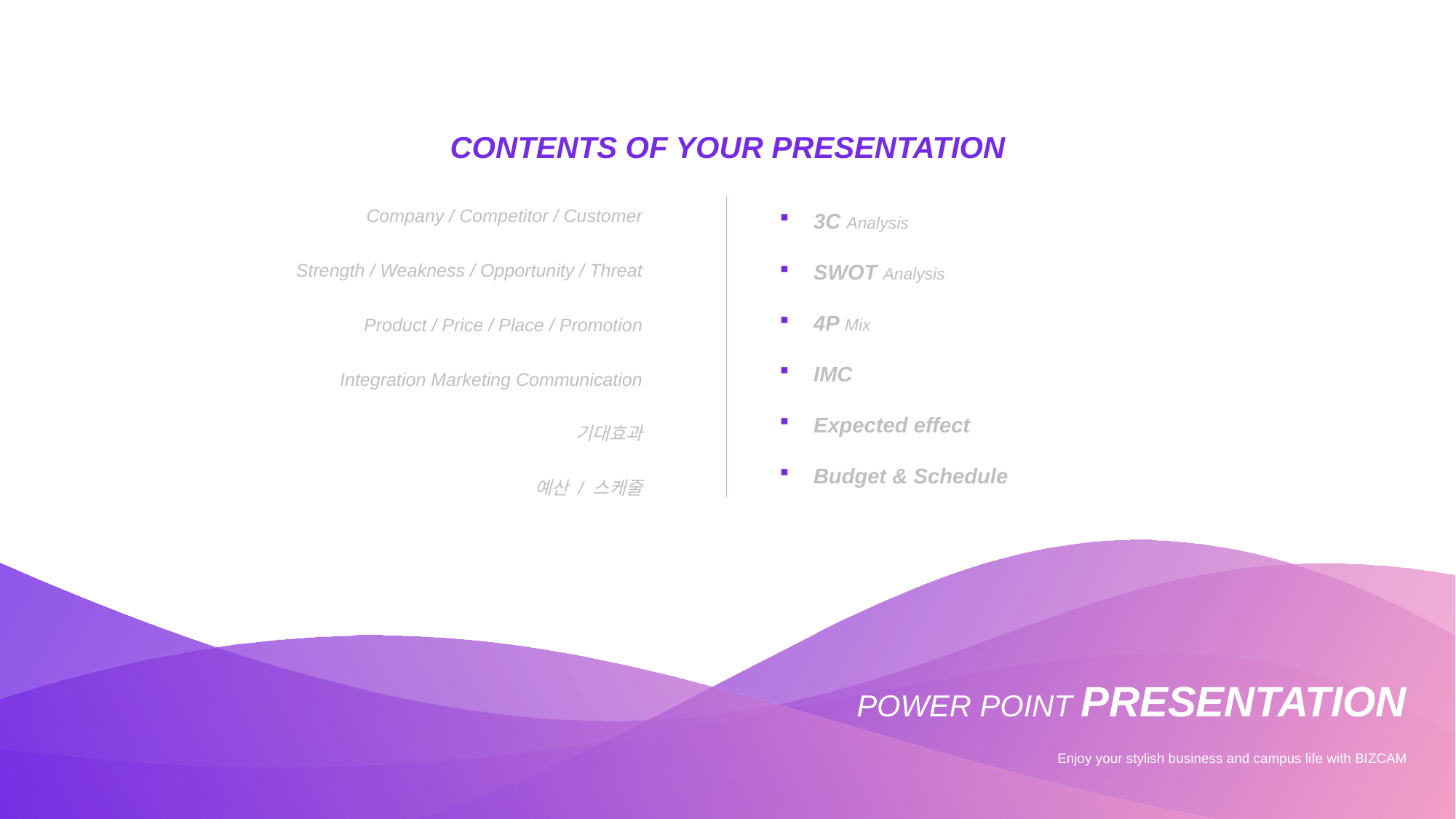

CONTENTS OF YOUR PRESENTATION
Company / Competitor / Customer
Strength / Weakness / Opportunity / Threat
Product / Price / Place / Promotion
Integration Marketing Communication
기대효과
예산 / 스케줄
3C Analysis
SWOT Analysis
4P Mix
IMC
Expected effect
Budget & Schedule

POWER POINT PRESENTATION
Enjoy your stylish business and campus life with BIZCAM